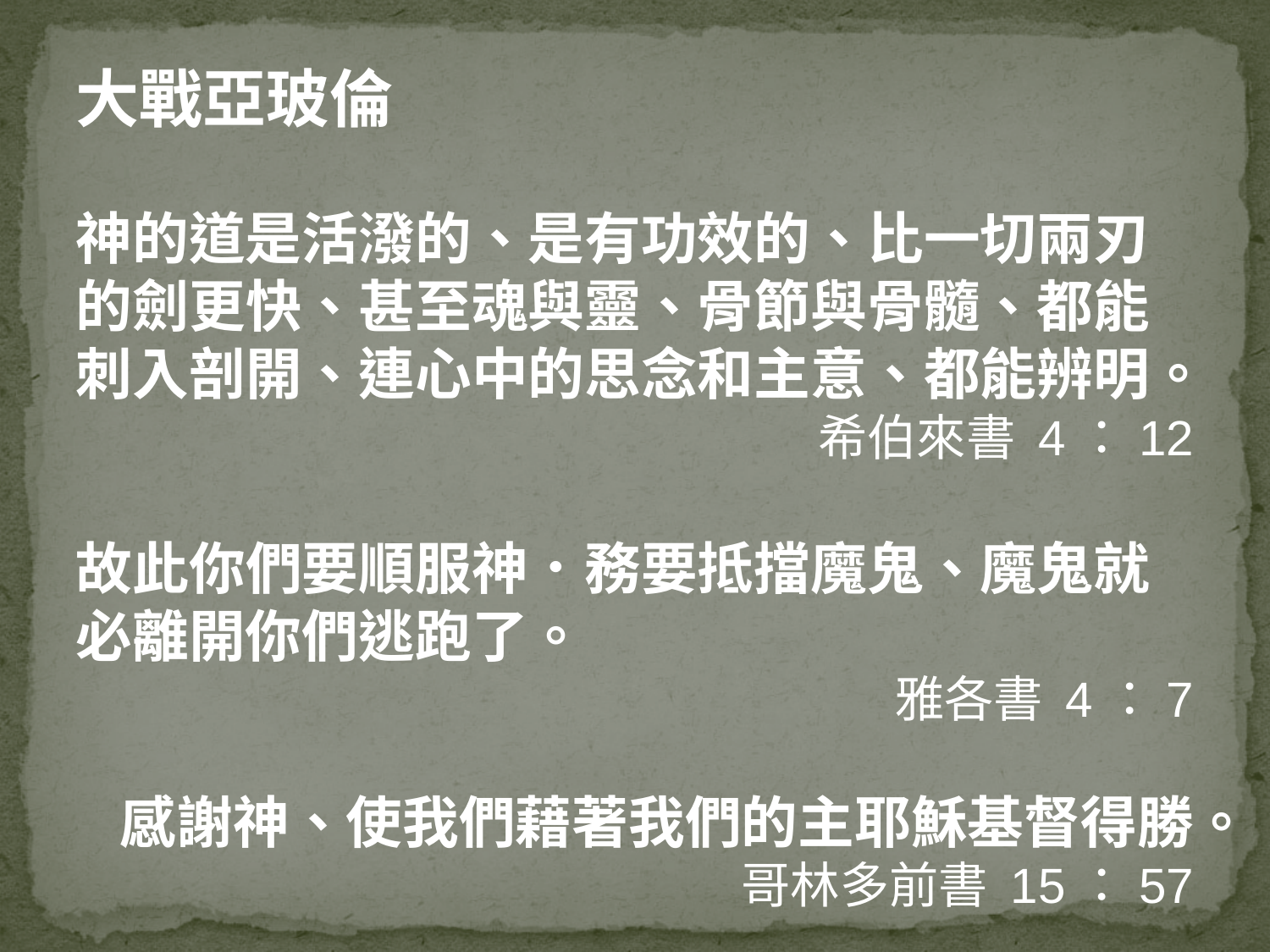

大戰亞玻倫

神的道是活潑的、是有功效的、比一切兩刃的劍更快、甚至魂與靈、骨節與骨髓、都能刺入剖開、連心中的思念和主意、都能辨明。
希伯來書 4：12

故此你們要順服神．務要抵擋魔鬼、魔鬼就必離開你們逃跑了。
雅各書 4：7

感謝神、使我們藉著我們的主耶穌基督得勝。
哥林多前書 15：57